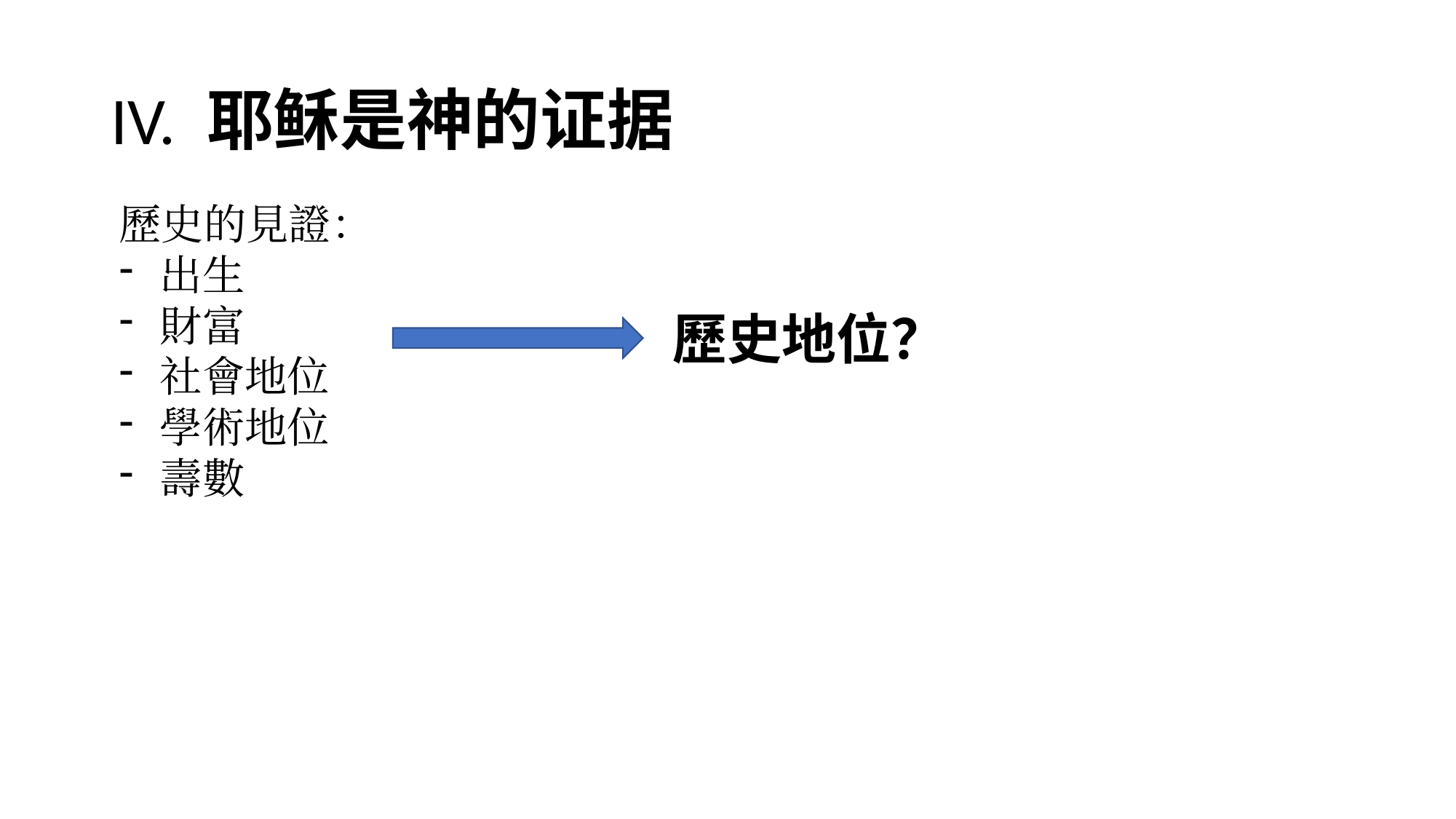

# IV. 耶稣是神的证据
歷史的見證：
出生
財富
社會地位
學術地位
壽數

歷史地位？